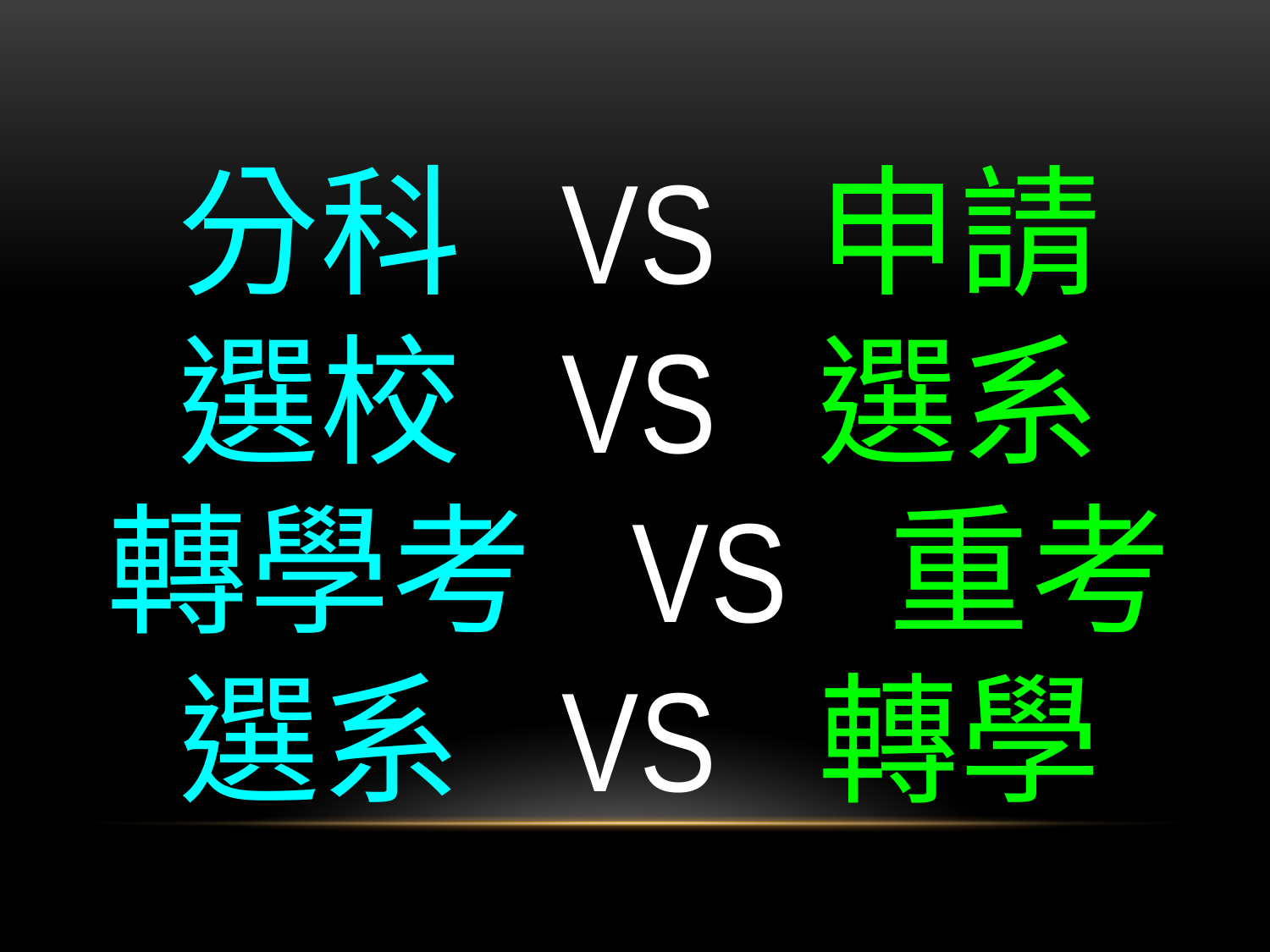

# 分科  VS  申請 選校  VS  選系 轉學考  VS  重考 選系  VS  轉學